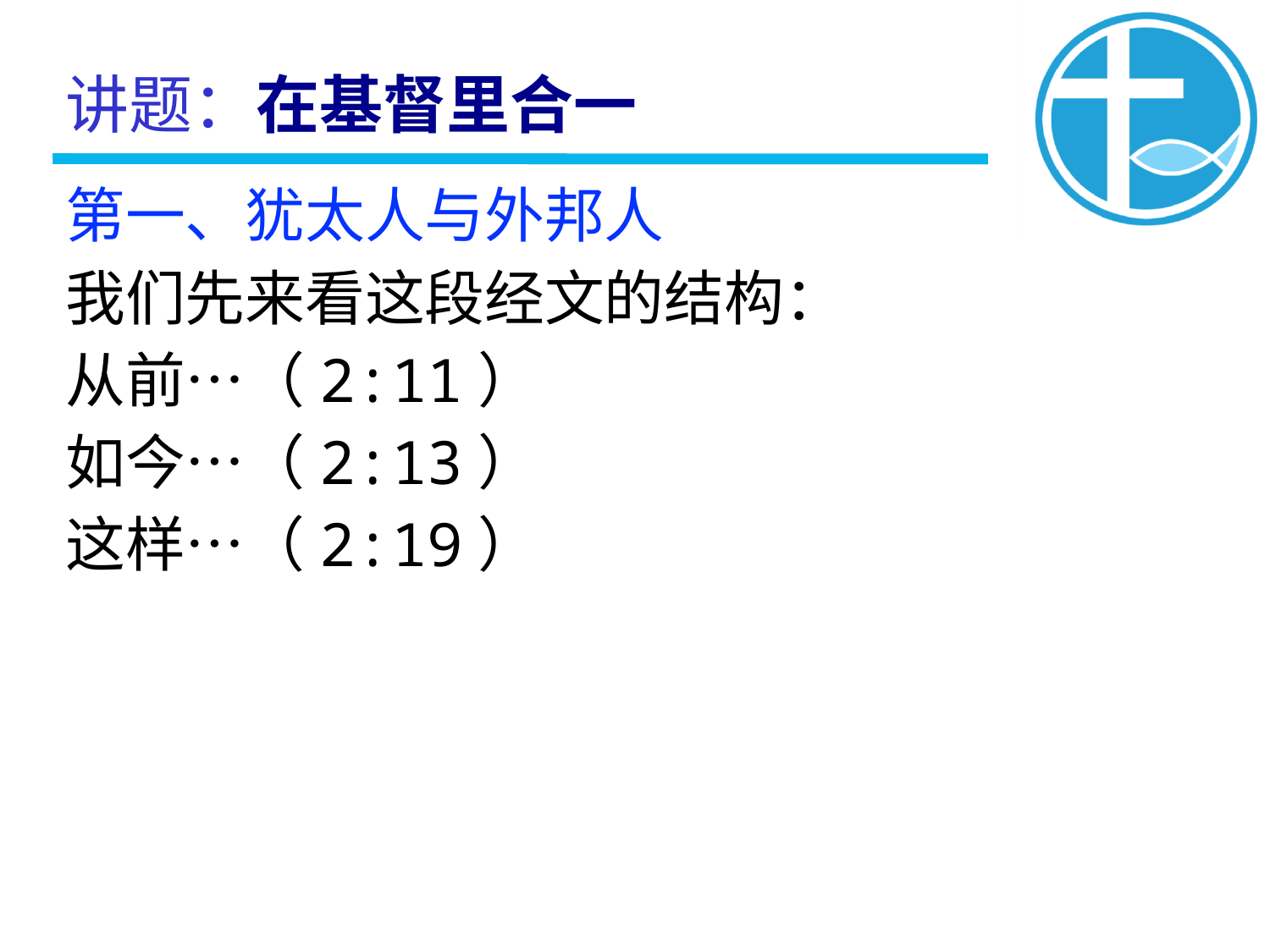

讲题：在基督里合一
第一、犹太人与外邦人
我们先来看这段经文的结构：
从前…（2:11）
如今…（2:13）
这样…（2:19）